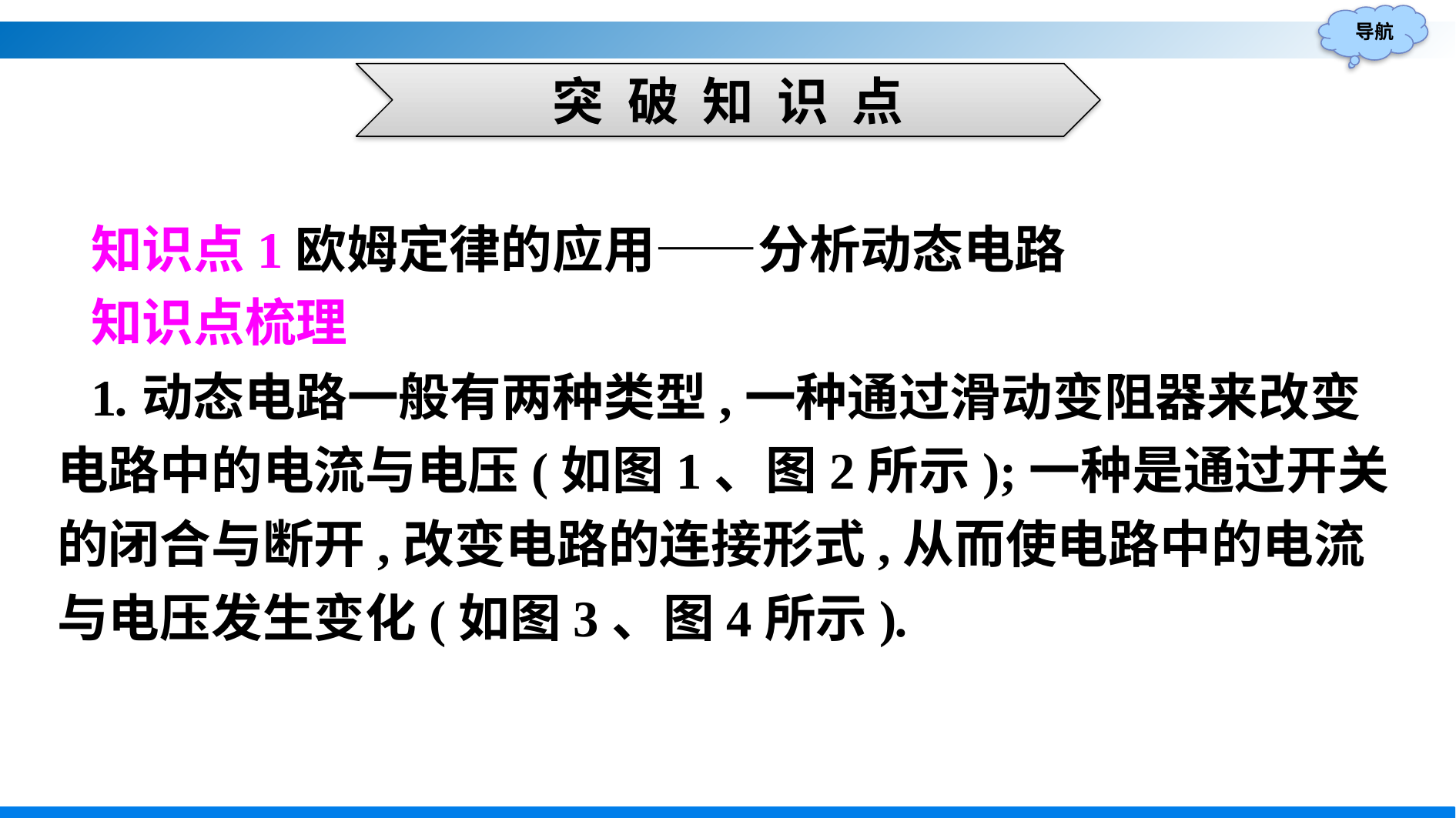

突  破  知  识  点
知识点1欧姆定律的应用——分析动态电路
知识点梳理
1.动态电路一般有两种类型,一种通过滑动变阻器来改变电路中的电流与电压(如图1、图2所示);一种是通过开关的闭合与断开,改变电路的连接形式,从而使电路中的电流与电压发生变化(如图3、图4所示).